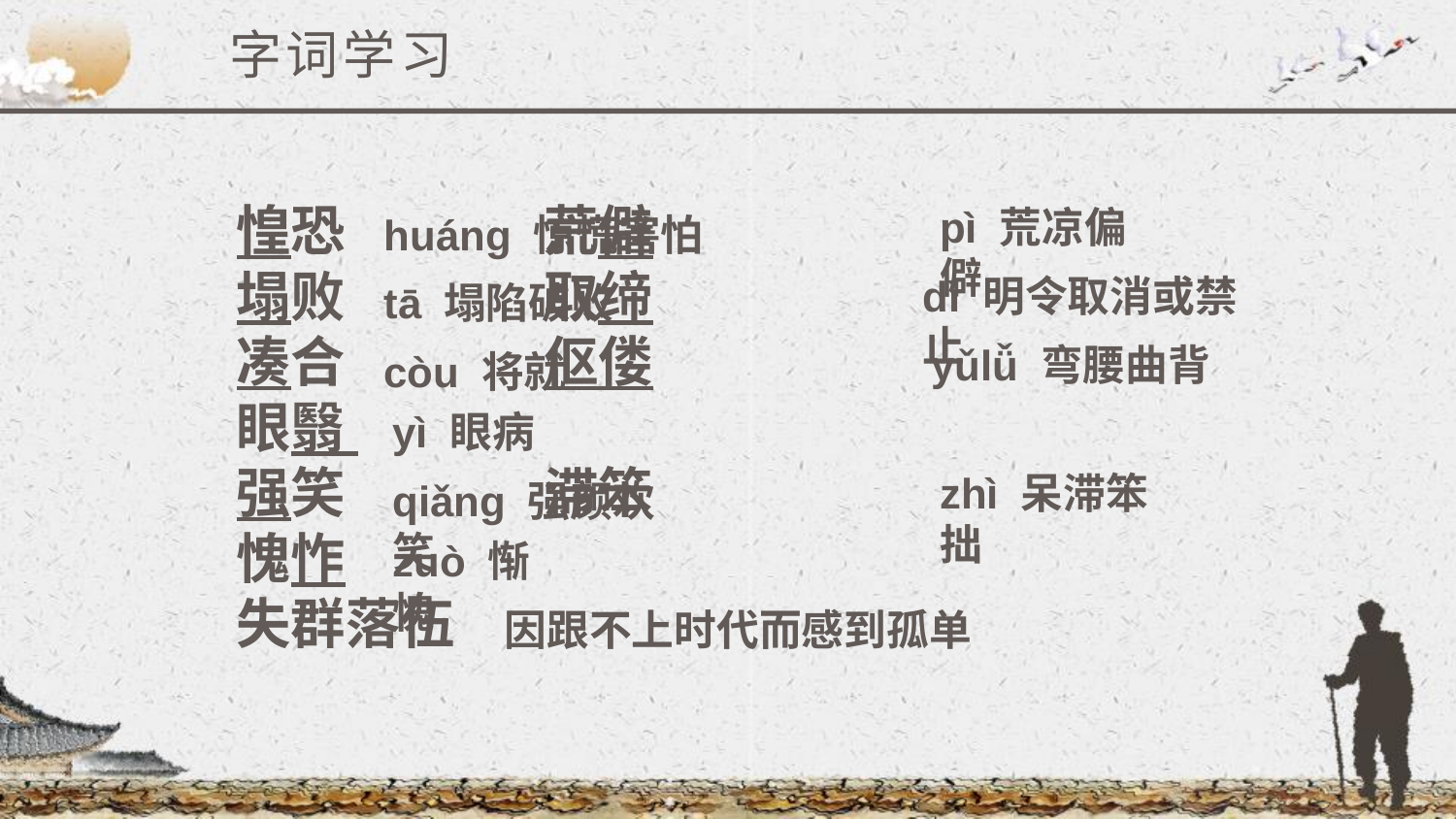

字词学习

惶恐                荒僻
塌败                取缔
凑合                伛偻
眼翳
强笑                滞笨
愧怍
失群落伍

pì 荒凉偏僻
huáng 惊慌害怕
dì 明令取消或禁止
tā 塌陷破败
yǔlǚ 弯腰曲背
còu 将就
yì 眼病
zhì 呆滞笨拙
qiǎng 强颜欢笑
zuò 惭愧
因跟不上时代而感到孤单